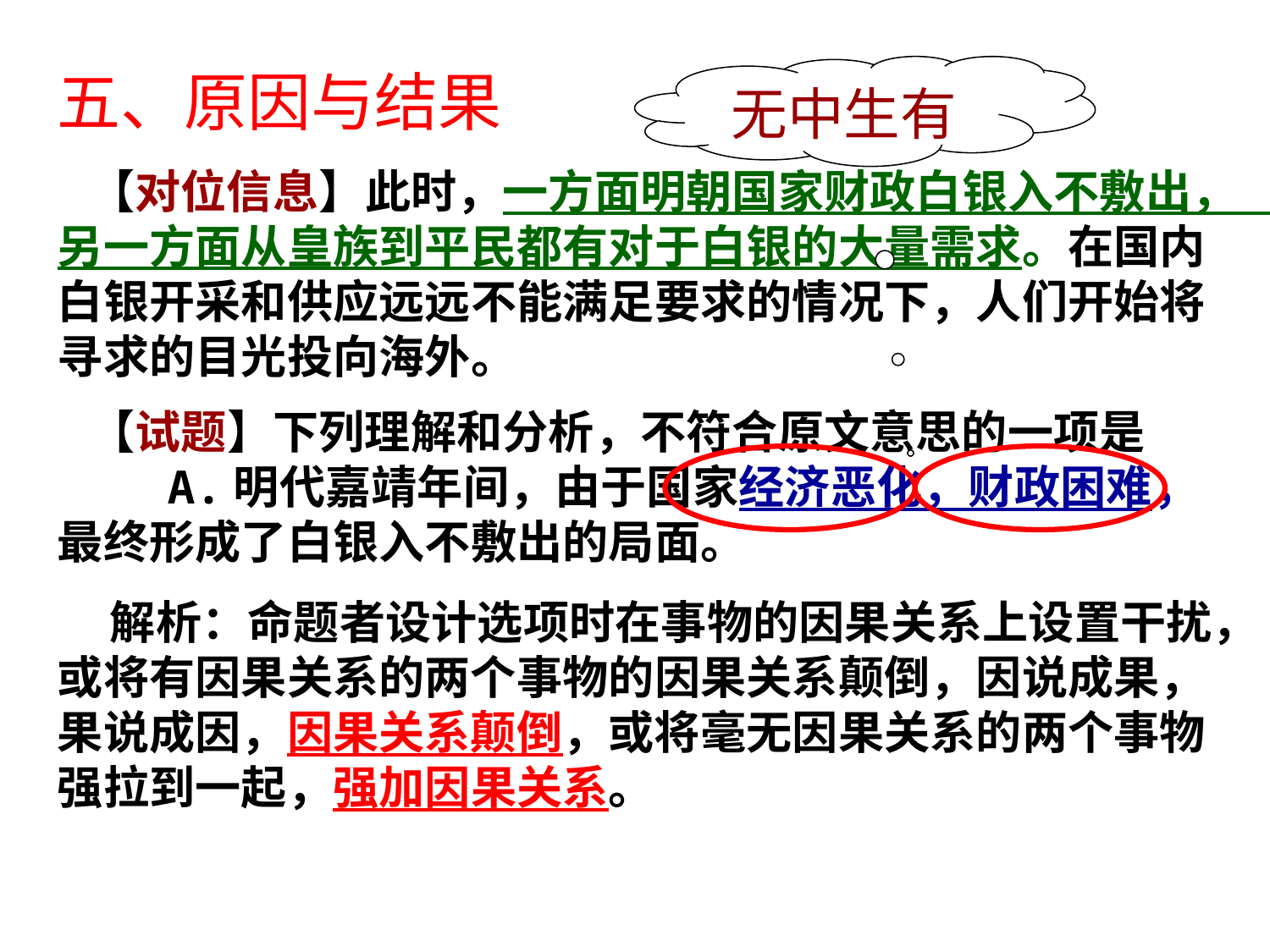

五、原因与结果
无中生有
  【对位信息】此时，一方面明朝国家财政白银入不敷出，另一方面从皇族到平民都有对于白银的大量需求。在国内白银开采和供应远远不能满足要求的情况下，人们开始将寻求的目光投向海外。

  【试题】下列理解和分析，不符合原文意思的一项是
    A.明代嘉靖年间，由于国家经济恶化，财政困难，最终形成了白银入不敷出的局面。

    解析：命题者设计选项时在事物的因果关系上设置干扰，或将有因果关系的两个事物的因果关系颠倒，因说成果，果说成因，因果关系颠倒，或将毫无因果关系的两个事物强拉到一起，强加因果关系。